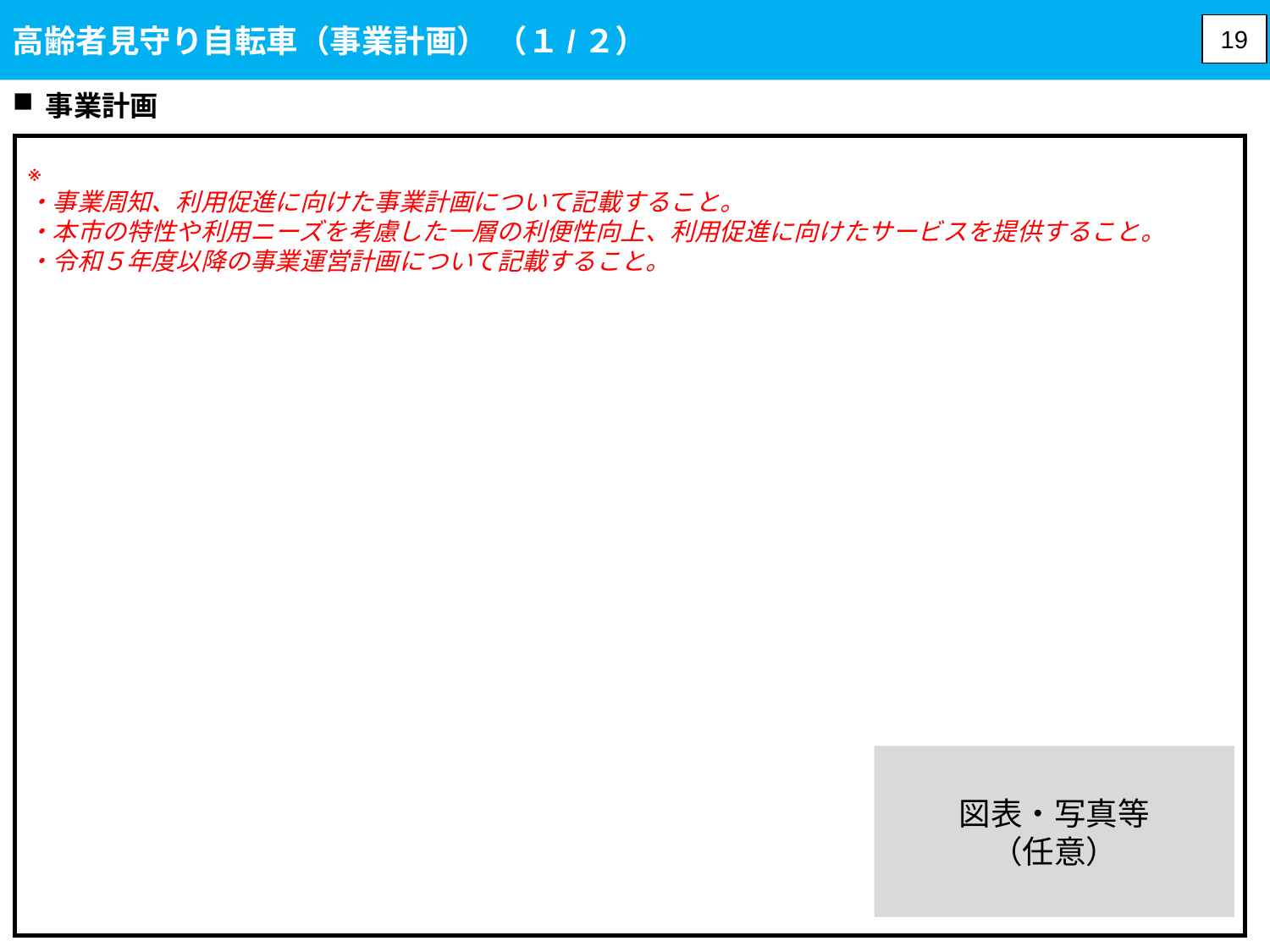

高齢者見守り自転車（事業計画） （１/２）
19
事業計画

※
・事業周知、利用促進に向けた事業計画について記載すること。
・本市の特性や利用ニーズを考慮した一層の利便性向上、利用促進に向けたサービスを提供すること。
・令和５年度以降の事業運営計画について記載すること。
図表・写真等
（任意）